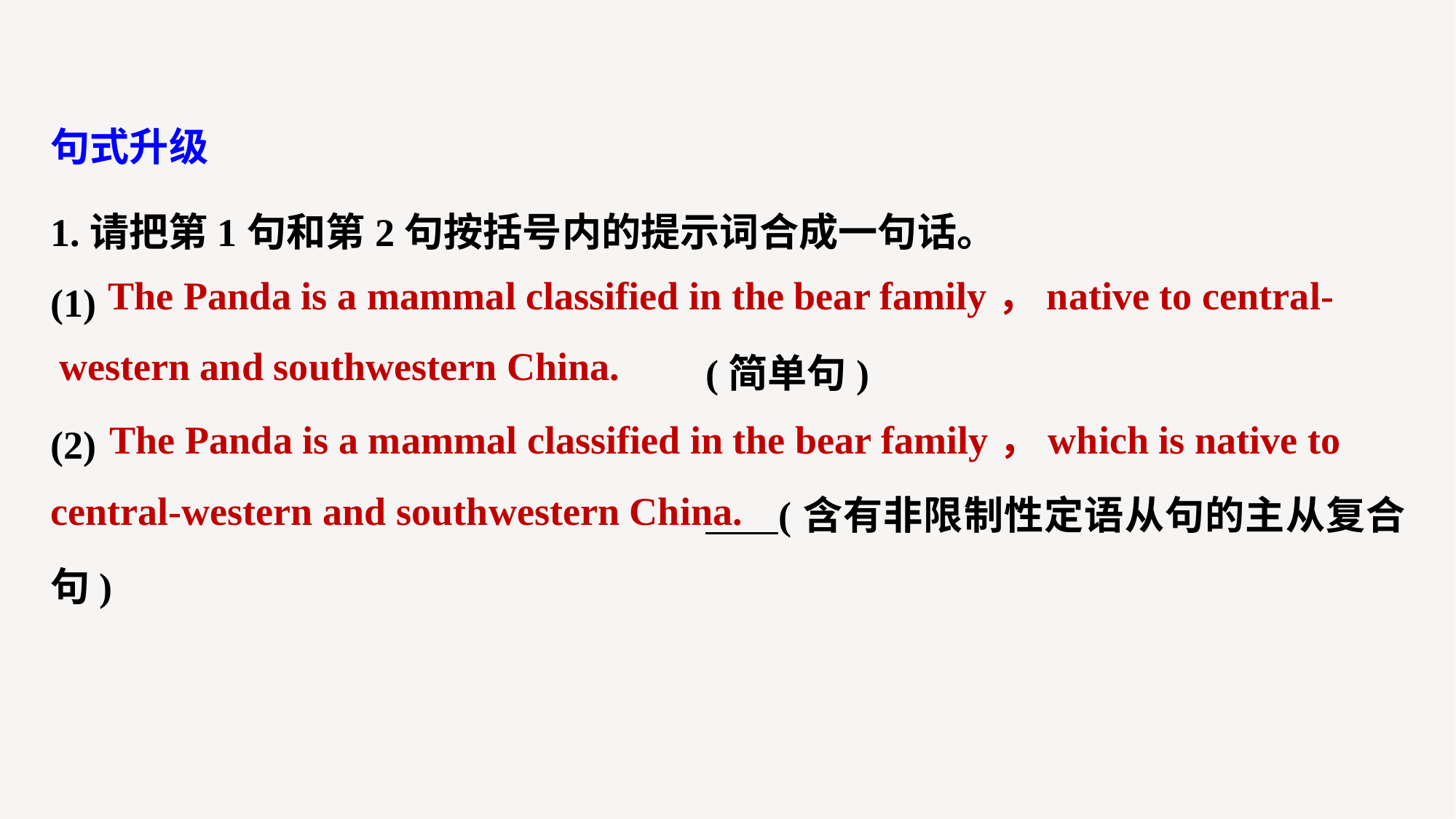

句式升级
1.请把第1句和第2句按括号内的提示词合成一句话。
(1)																(简单句)
(2)																      (含有非限制性定语从句的主从复合句)
     The Panda is a mammal classified in the bear family，native to central-western and southwestern China.
      The Panda is a mammal classified in the bear family，which is native to central-western and southwestern China.